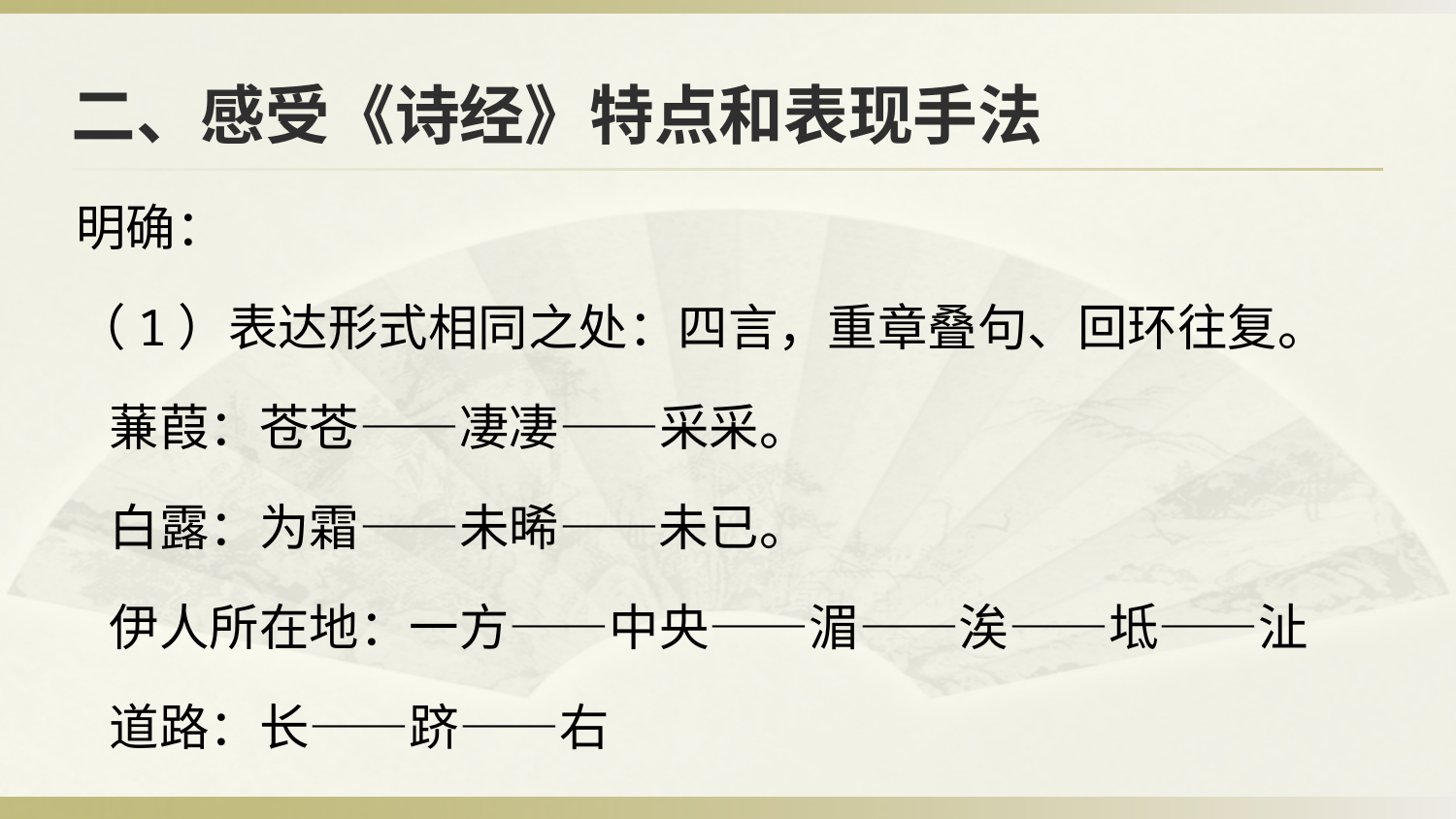

# 二、感受《诗经》特点和表现手法
明确：
（1）表达形式相同之处：四言，重章叠句、回环往复。
  蒹葭：苍苍——凄凄——采采。
  白露：为霜——未晞——未已。
  伊人所在地：一方——中央——湄——涘——坻——沚
  道路：长——跻——右